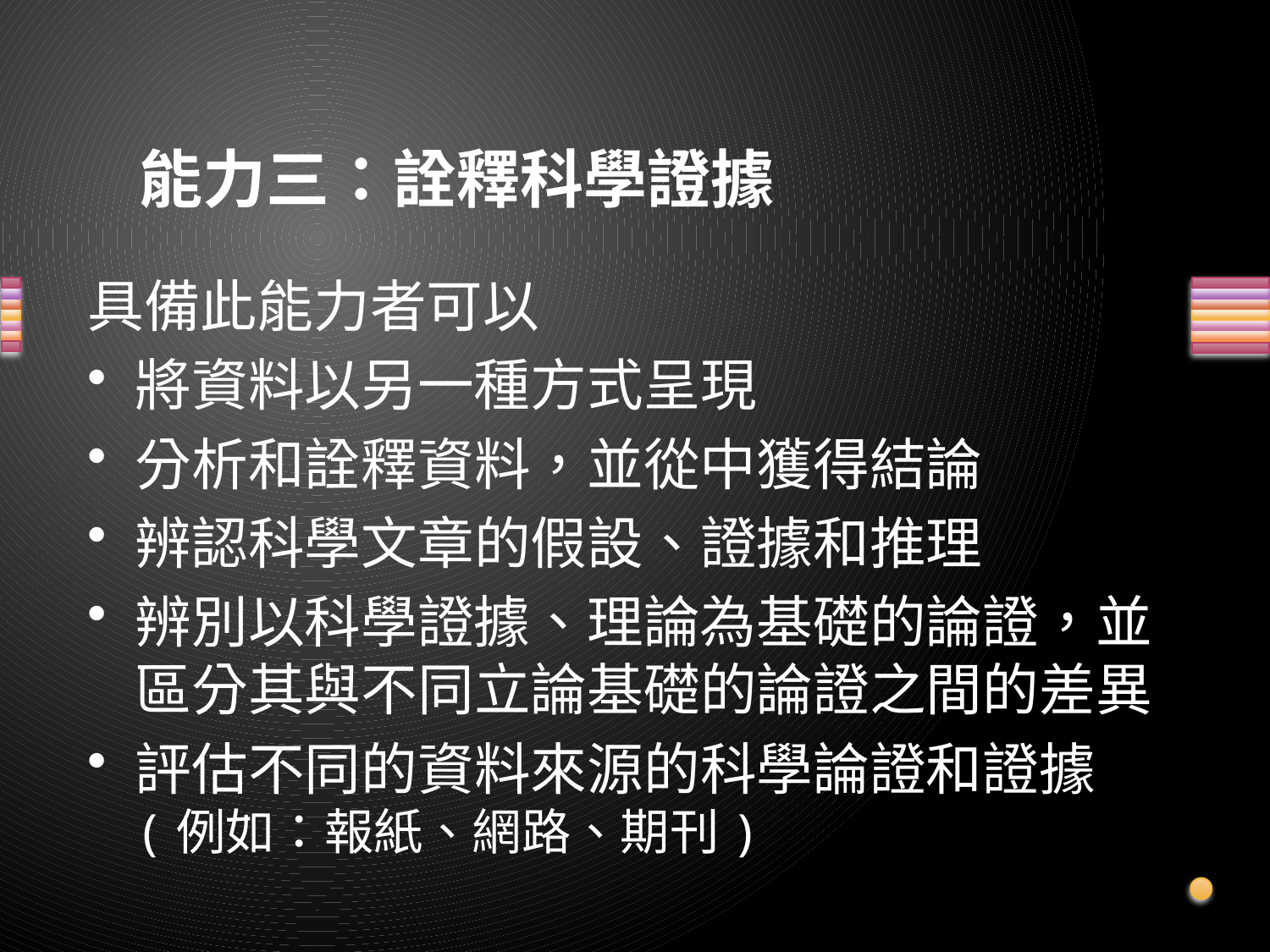

# 能力三：詮釋科學證據
具備此能力者可以
將資料以另一種方式呈現
分析和詮釋資料，並從中獲得結論
辨認科學文章的假設、證據和推理
辨別以科學證據、理論為基礎的論證，並區分其與不同立論基礎的論證之間的差異
評估不同的資料來源的科學論證和證據 (例如：報紙、網路、期刊)